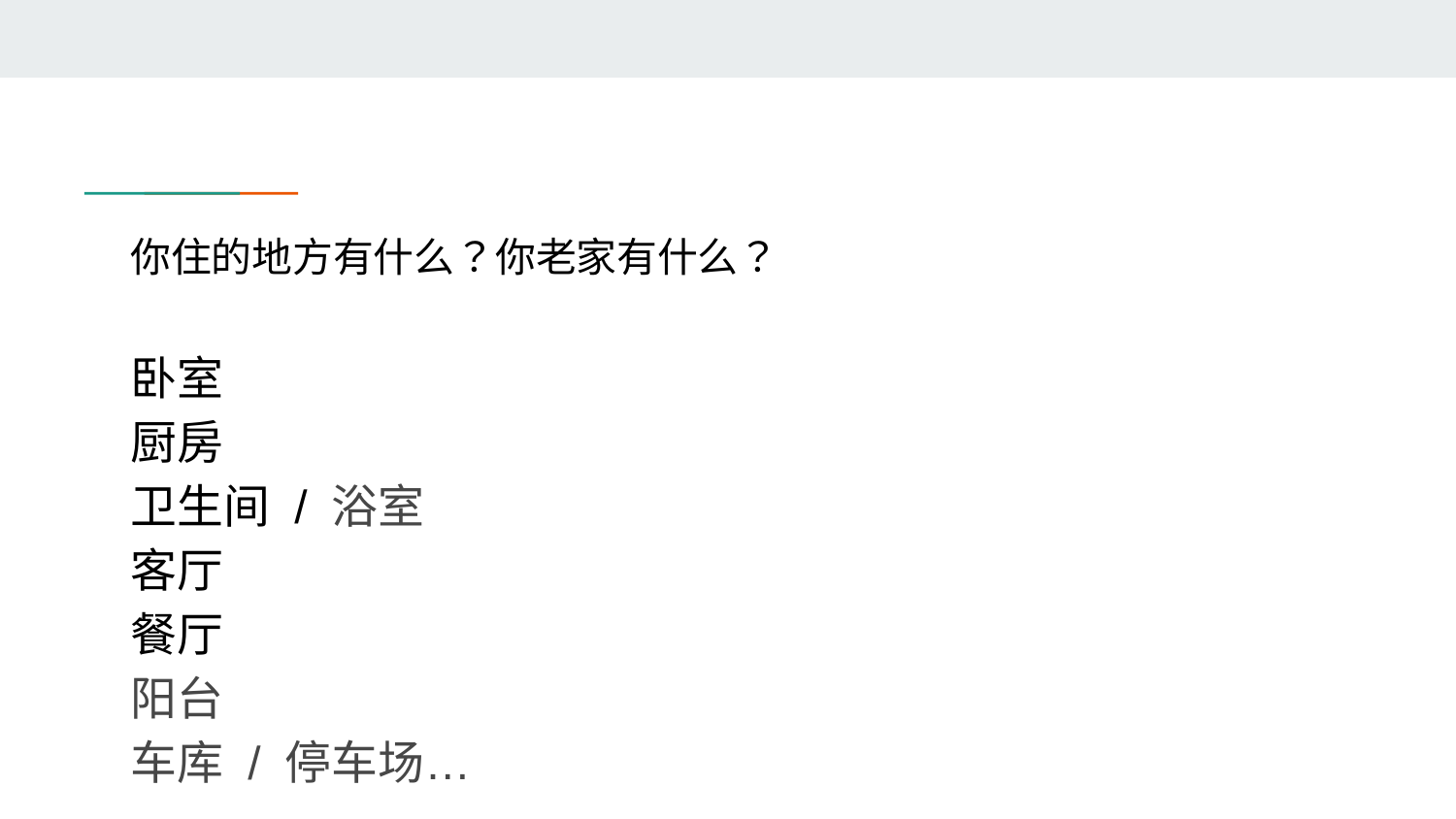

# 你住的地方有什么？你老家有什么？
卧室
厨房
卫生间 / 浴室
客厅
餐厅
阳台
车库 / 停车场…